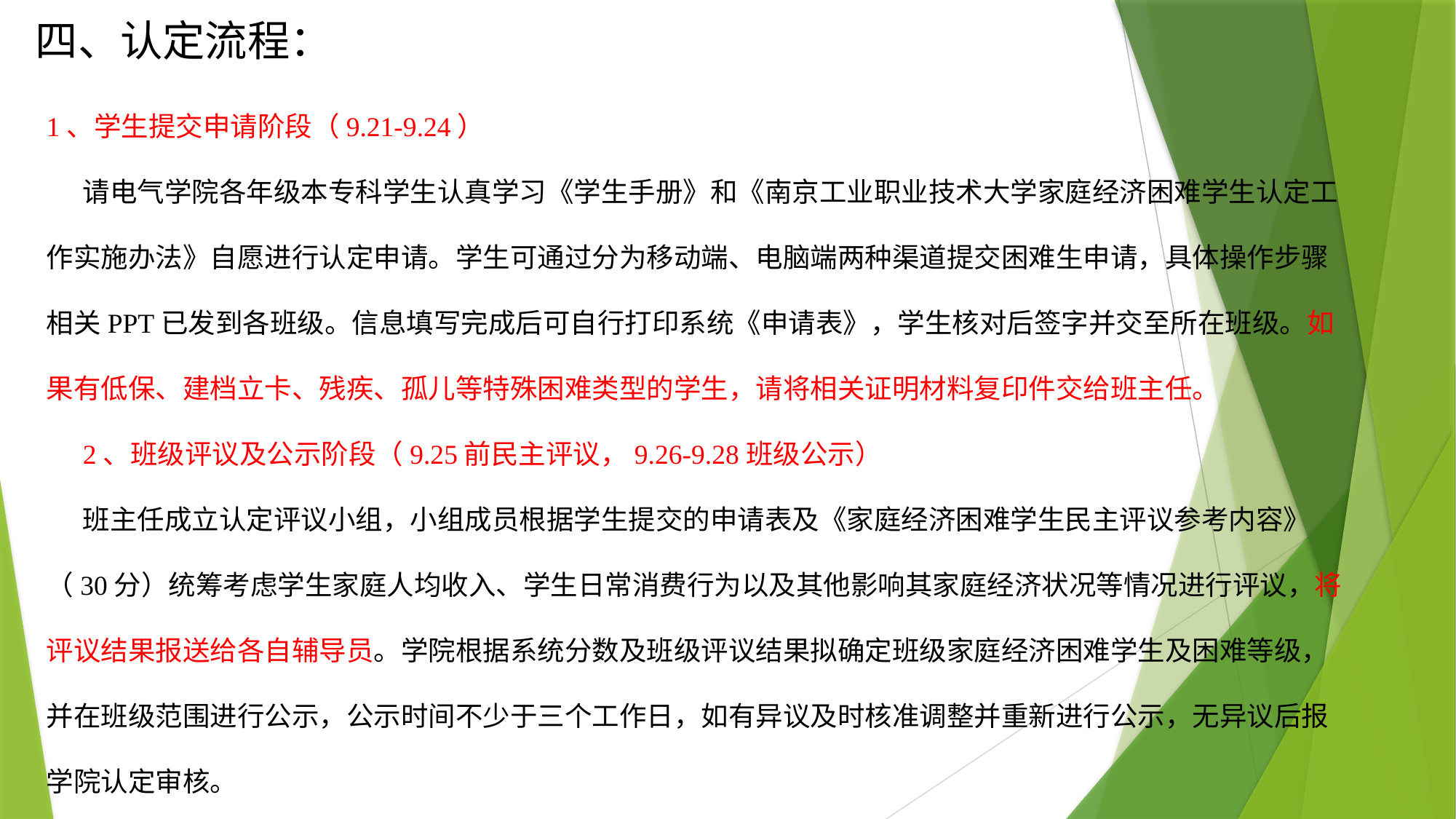

四、认定流程：
1、学生提交申请阶段（9.21-9.24）
请电气学院各年级本专科学生认真学习《学生手册》和《南京工业职业技术大学家庭经济困难学生认定工作实施办法》自愿进行认定申请。学生可通过分为移动端、电脑端两种渠道提交困难生申请，具体操作步骤相关PPT已发到各班级。信息填写完成后可自行打印系统《申请表》，学生核对后签字并交至所在班级。如果有低保、建档立卡、残疾、孤儿等特殊困难类型的学生，请将相关证明材料复印件交给班主任。
2、班级评议及公示阶段（9.25前民主评议，9.26-9.28班级公示）
班主任成立认定评议小组，小组成员根据学生提交的申请表及《家庭经济困难学生民主评议参考内容》（30分）统筹考虑学生家庭人均收入、学生日常消费行为以及其他影响其家庭经济状况等情况进行评议，将评议结果报送给各自辅导员。学院根据系统分数及班级评议结果拟确定班级家庭经济困难学生及困难等级，并在班级范围进行公示，公示时间不少于三个工作日，如有异议及时核准调整并重新进行公示，无异议后报学院认定审核。